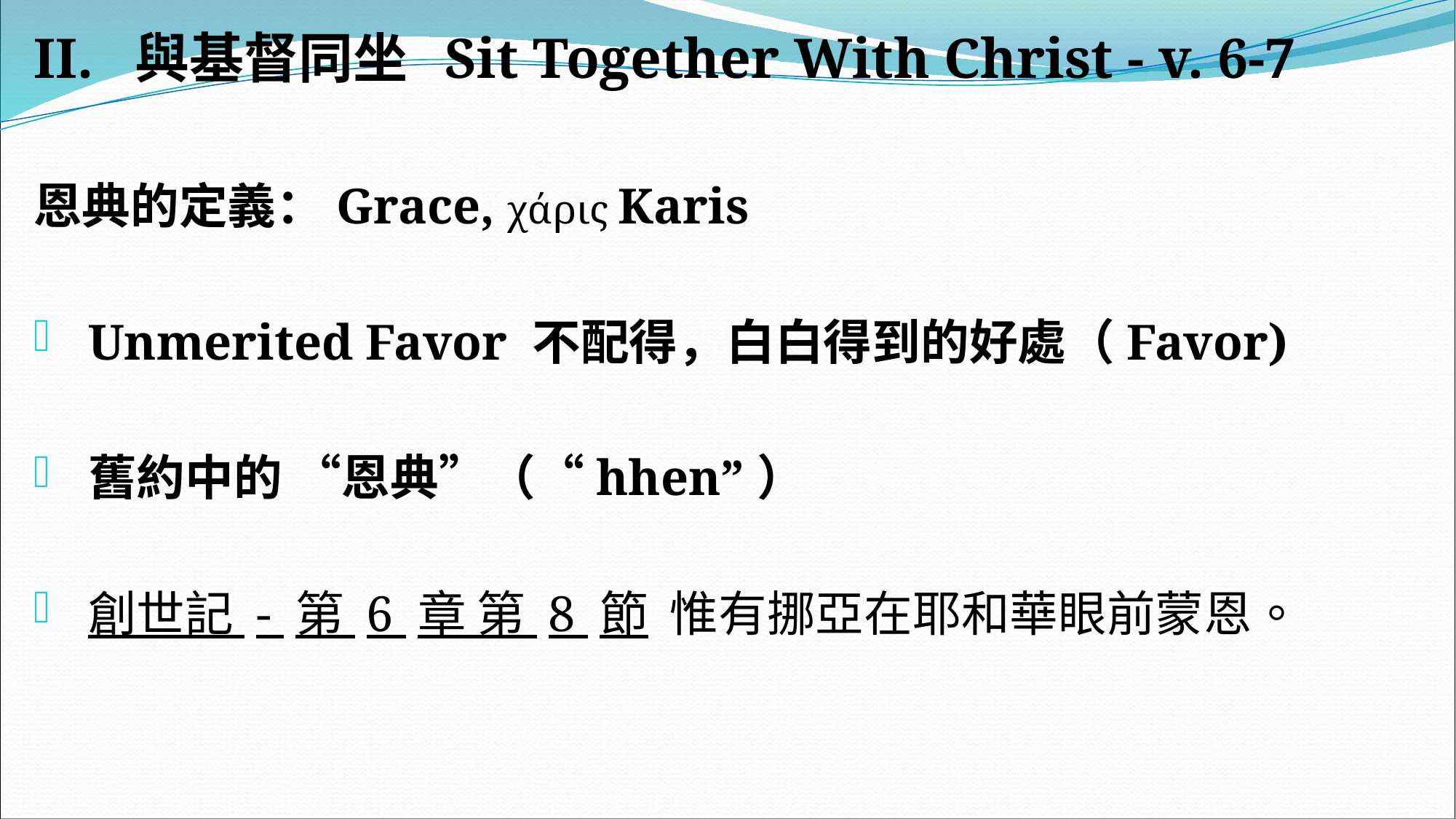

#
II.  與基督同坐  Sit Together With Christ - v. 6-7

恩典的定義：Grace, χάρις Karis

Unmerited Favor 不配得，白白得到的好處（Favor)

舊約中的 “恩典”（“hhen”）

創世記 - 第 6 章 第 8 節  惟有挪亞在耶和華眼前蒙恩。